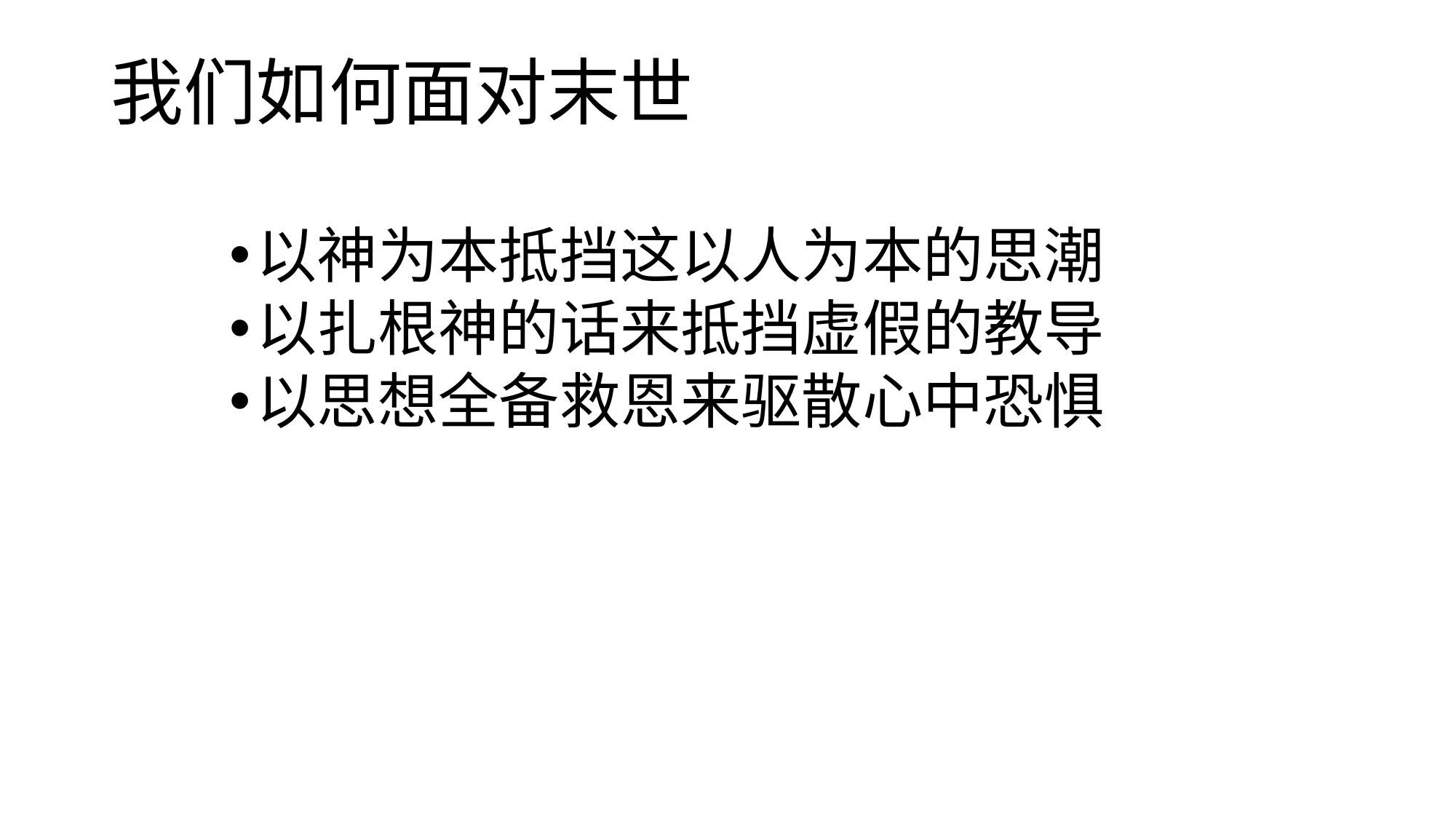

# 我们如何面对末世
以神为本抵挡这以人为本的思潮
以扎根神的话来抵挡虚假的教导
以思想全备救恩来驱散心中恐惧